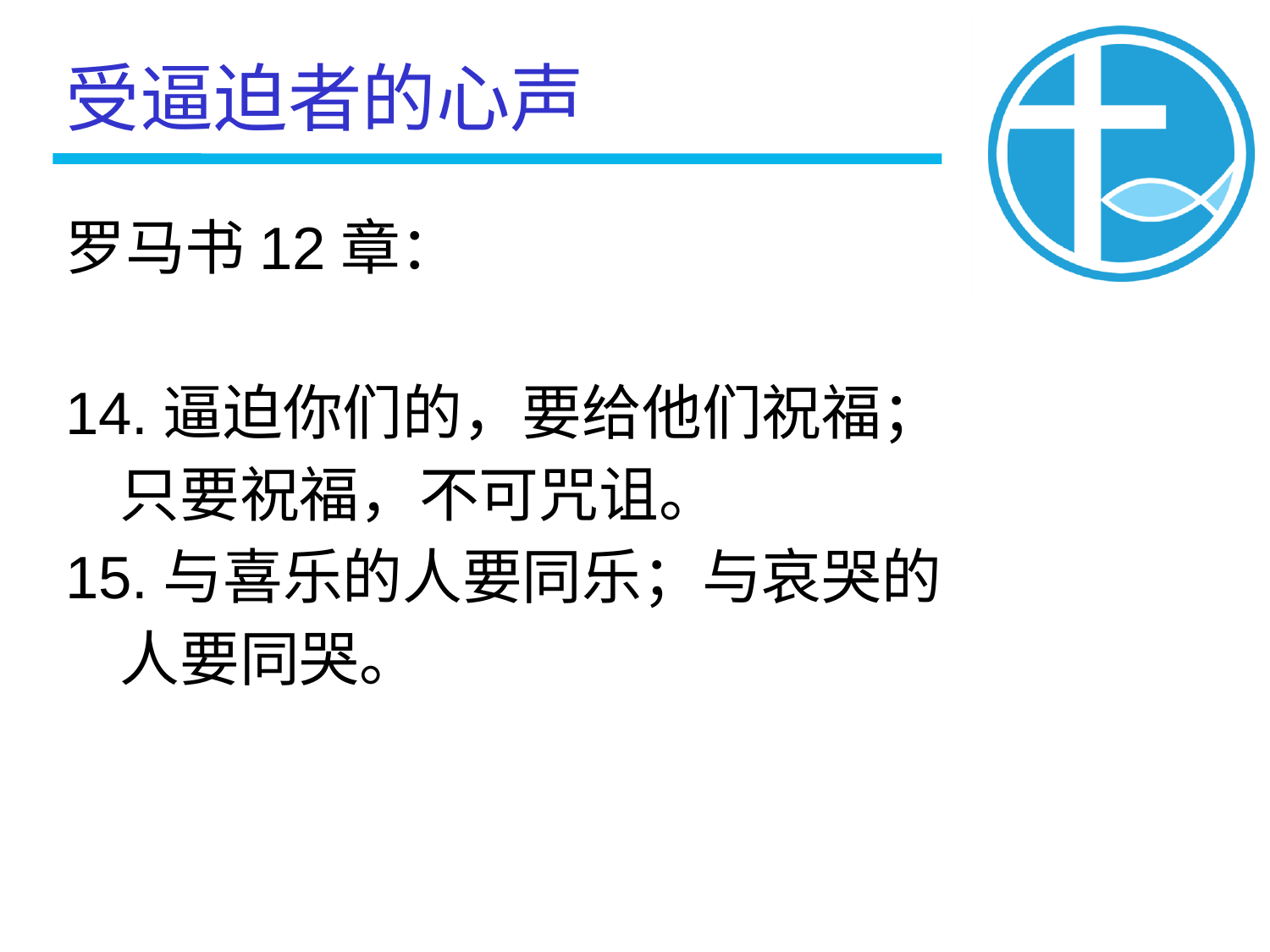

受逼迫者的心声
罗马书12章：

14.逼迫你们的，要给他们祝福；
   只要祝福，不可咒诅。
15.与喜乐的人要同乐；与哀哭的
   人要同哭。